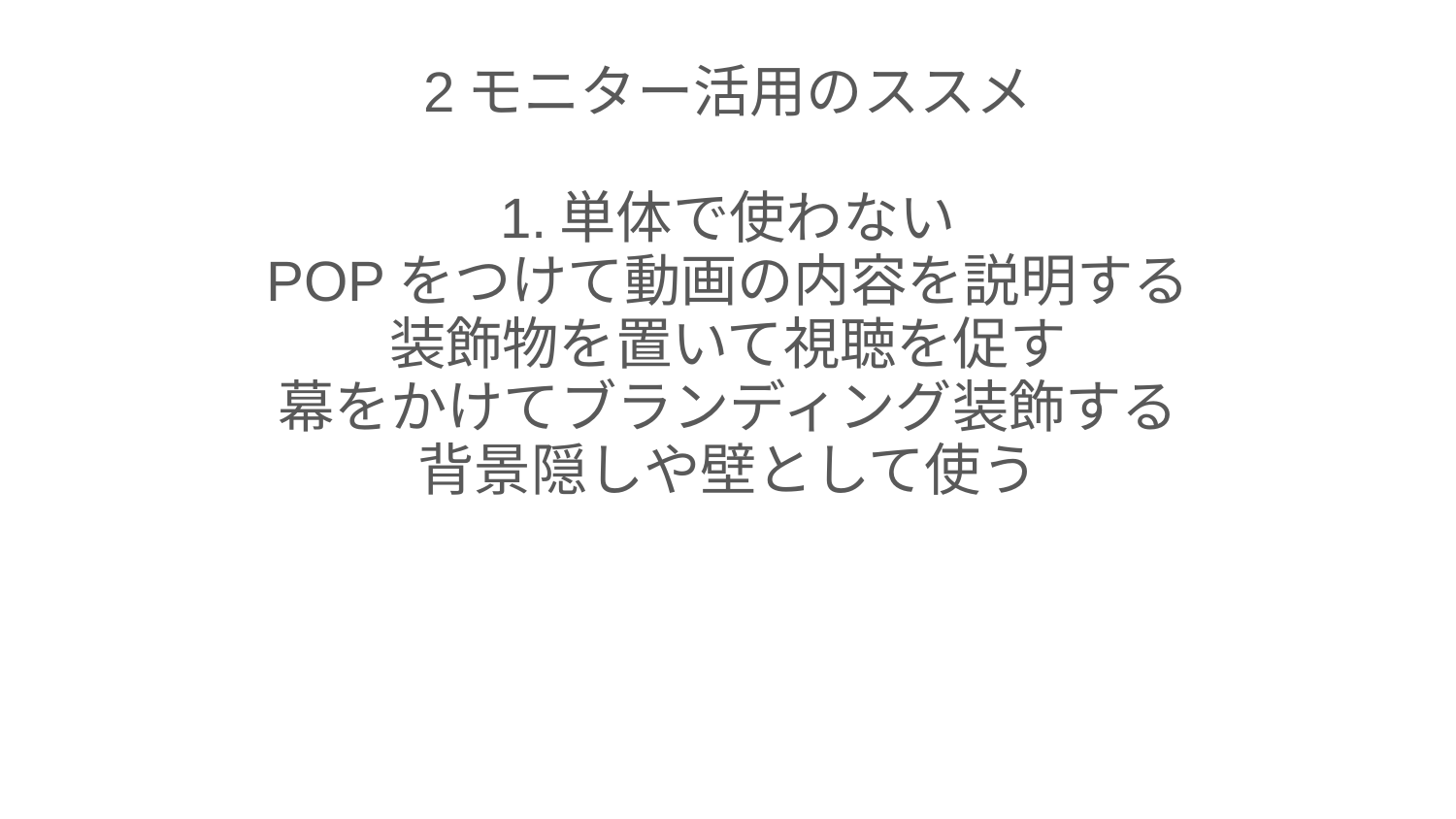

2モニター活用のススメ

1.単体で使わない
POPをつけて動画の内容を説明する
装飾物を置いて視聴を促す
幕をかけてブランディング装飾する
背景隠しや壁として使う